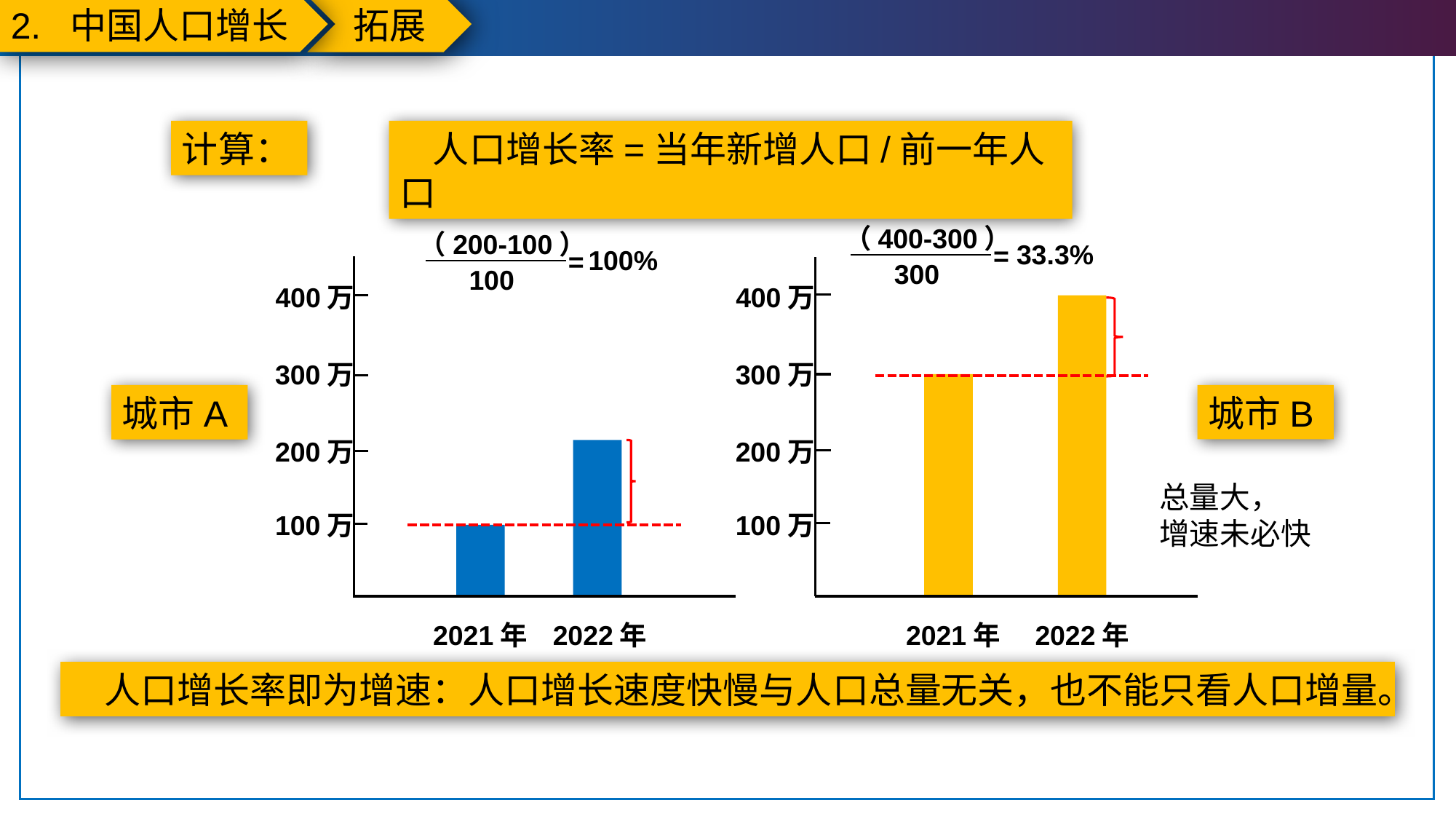

2.  中国人口增长
拓展
计算：
   人口增长率=当年新增人口/前一年人口
（400-300）
=
300
33.3%
（200-100）
=
100
100%

400万
300万
200万
100万
2021年
2022年

400万
300万
200万
100万
2021年
2022年

城市B
城市A

总量大，
增速未必快
   人口增长率即为增速：人口增长速度快慢与人口总量无关，也不能只看人口增量。